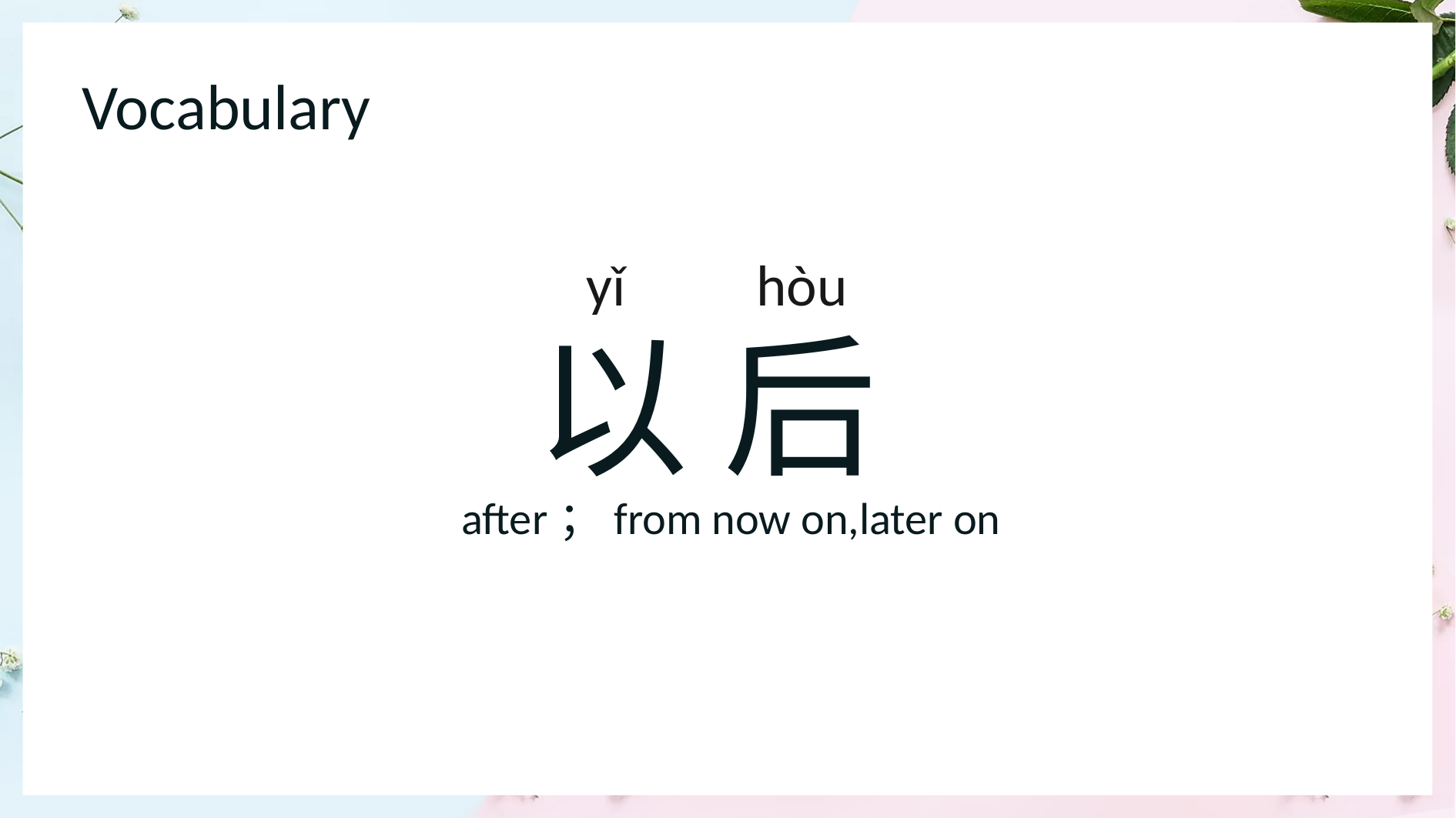

Vocabulary
  yǐ          hòu
以 后
1
   after；from now on,later on